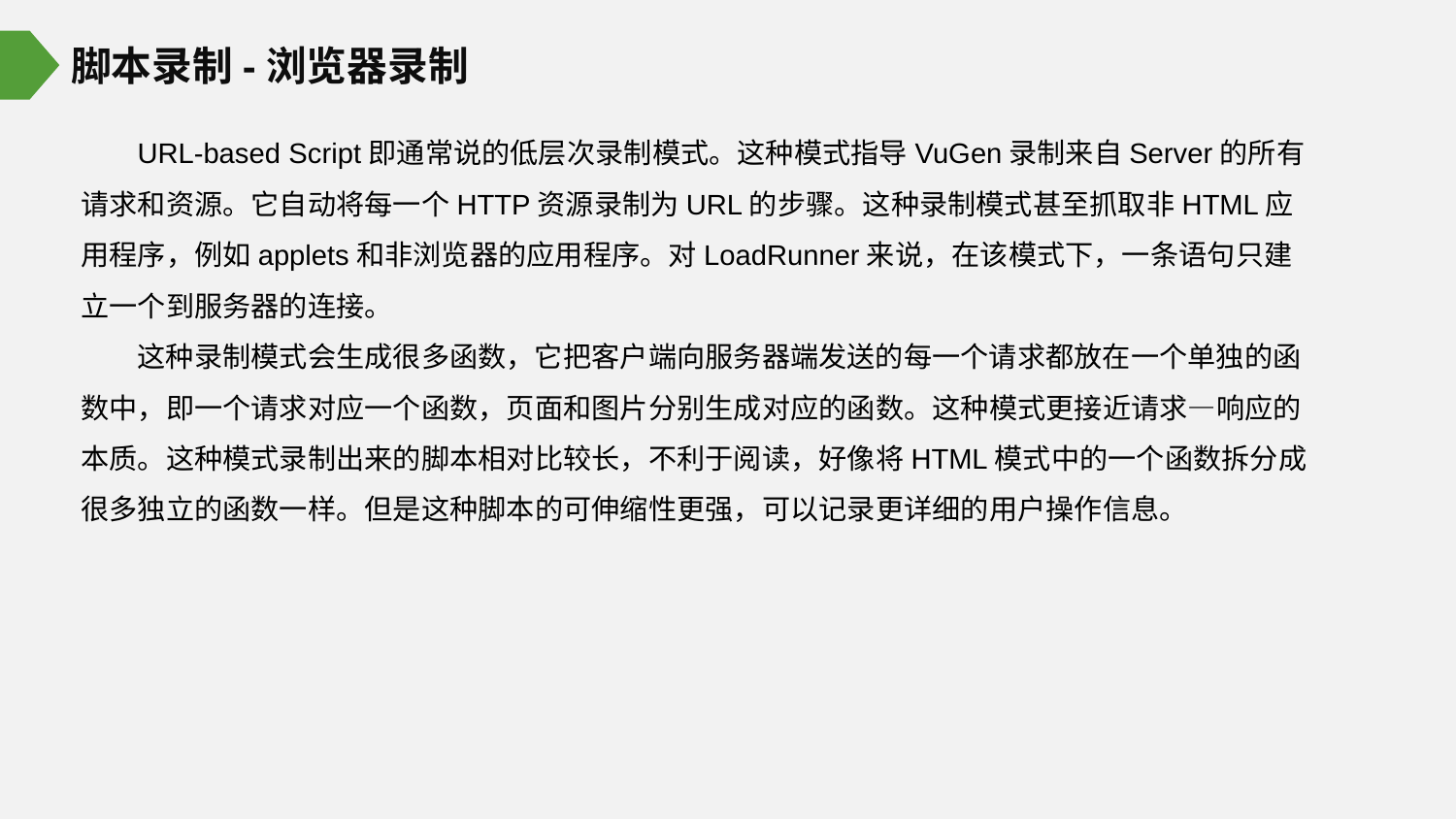

脚本录制-浏览器录制
URL-based Script即通常说的低层次录制模式。这种模式指导VuGen录制来自Server的所有请求和资源。它自动将每一个HTTP资源录制为URL的步骤。这种录制模式甚至抓取非HTML应用程序，例如applets和非浏览器的应用程序。对LoadRunner来说，在该模式下，一条语句只建立一个到服务器的连接。
这种录制模式会生成很多函数，它把客户端向服务器端发送的每一个请求都放在一个单独的函数中，即一个请求对应一个函数，页面和图片分别生成对应的函数。这种模式更接近请求—响应的本质。这种模式录制出来的脚本相对比较长，不利于阅读，好像将HTML模式中的一个函数拆分成很多独立的函数一样。但是这种脚本的可伸缩性更强，可以记录更详细的用户操作信息。